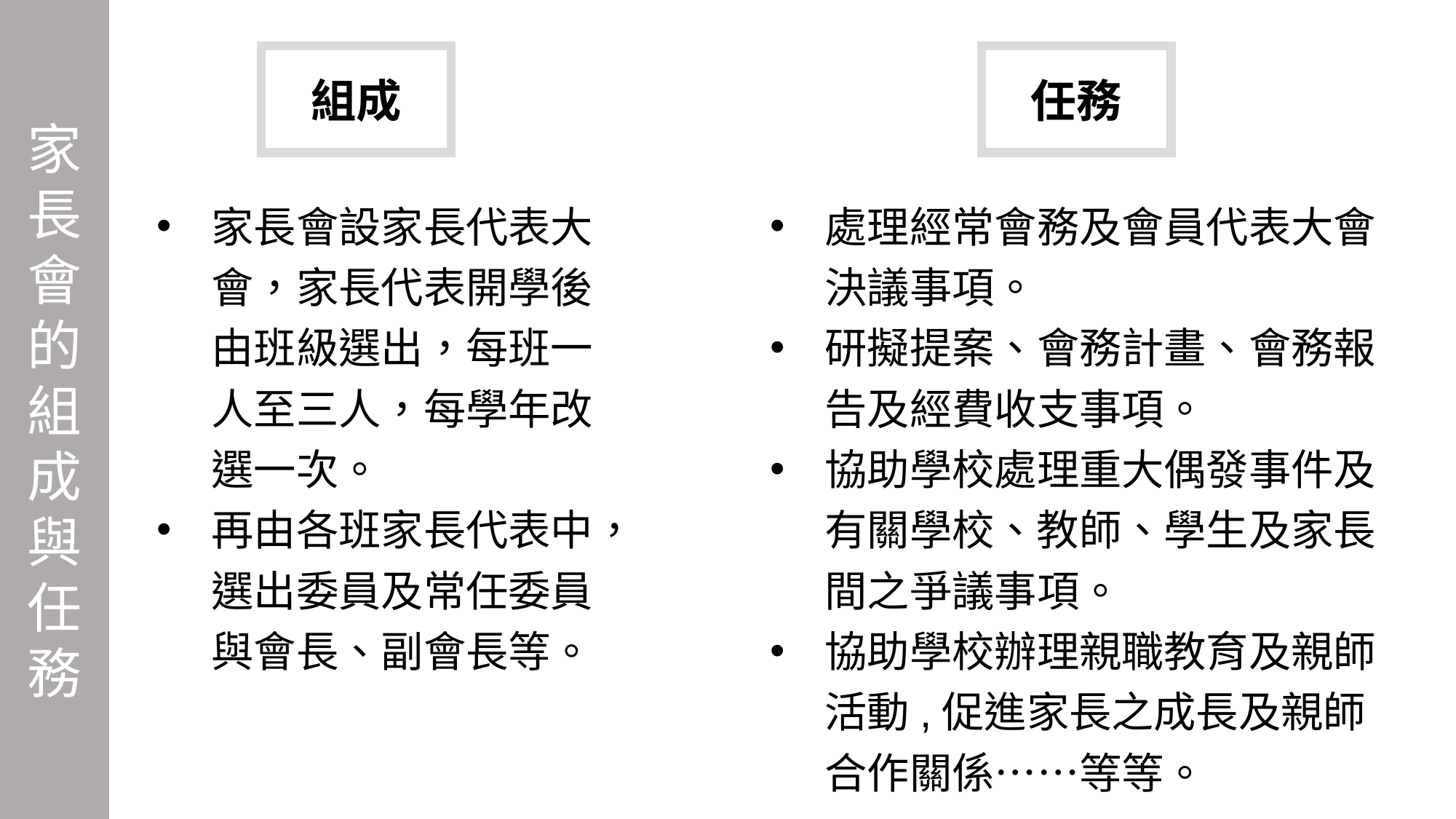

家長會的組成與任務
任務
組成
家長會設家長代表大會，家長代表開學後由班級選出，每班一人至三人，每學年改選一次。
再由各班家長代表中，選出委員及常任委員與會長、副會長等。
處理經常會務及會員代表大會決議事項。
研擬提案、會務計畫、會務報告及經費收支事項。
協助學校處理重大偶發事件及有關學校、教師、學生及家長間之爭議事項。
協助學校辦理親職教育及親師活動,促進家長之成長及親師合作關係……等等。